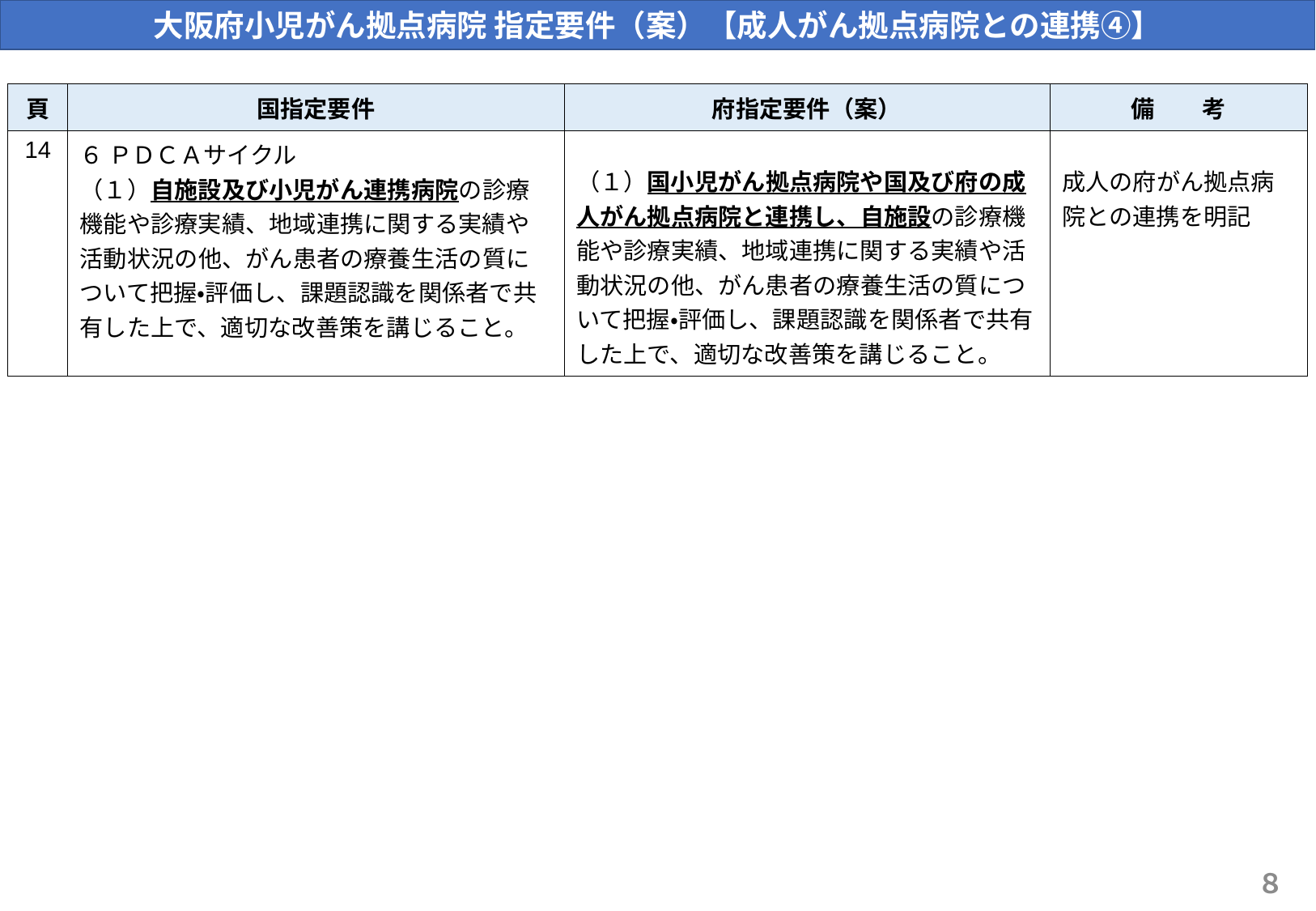

大阪府小児がん拠点病院 指定要件（案）【成人がん拠点病院との連携④】
| 頁 | 国指定要件 | 府指定要件（案） | 備　　考 |
| --- | --- | --- | --- |
| 14 | ６ ＰＤＣＡサイクル （１）自施設及び小児がん連携病院の診療機能や診療実績、地域連携に関する実績や活動状況の他、がん患者の療養生活の質について把握・評価し、課題認識を関係者で共有した上で、適切な改善策を講じること。 | （１）国小児がん拠点病院や国及び府の成人がん拠点病院と連携し、自施設の診療機能や診療実績、地域連携に関する実績や活動状況の他、がん患者の療養生活の質について把握・評価し、課題認識を関係者で共有した上で、適切な改善策を講じること。 | 成人の府がん拠点病院との連携を明記 |
８